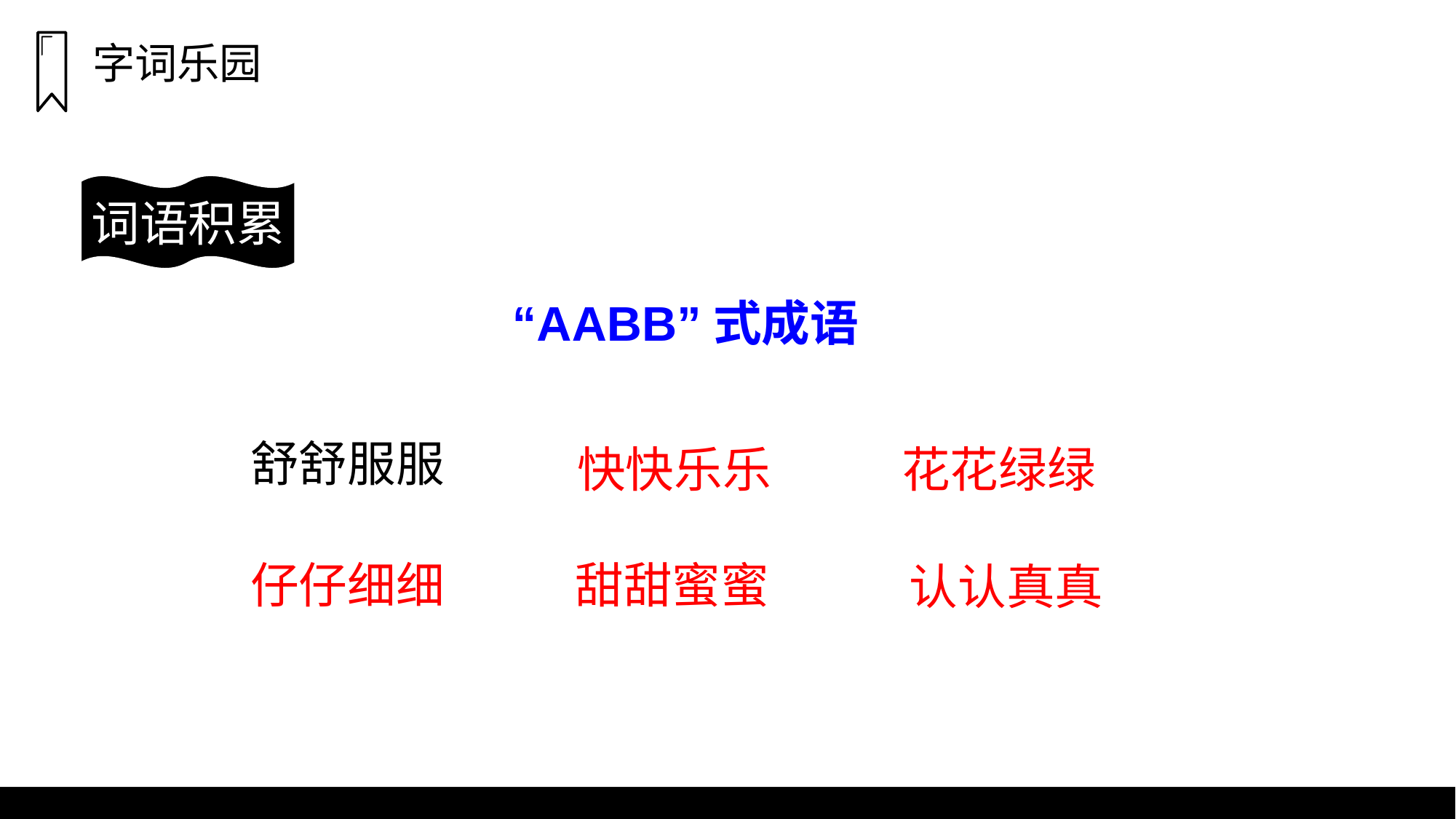

字词乐园
词语积累
“AABB”式成语
舒舒服服
快快乐乐
花花绿绿
仔仔细细
甜甜蜜蜜
认认真真